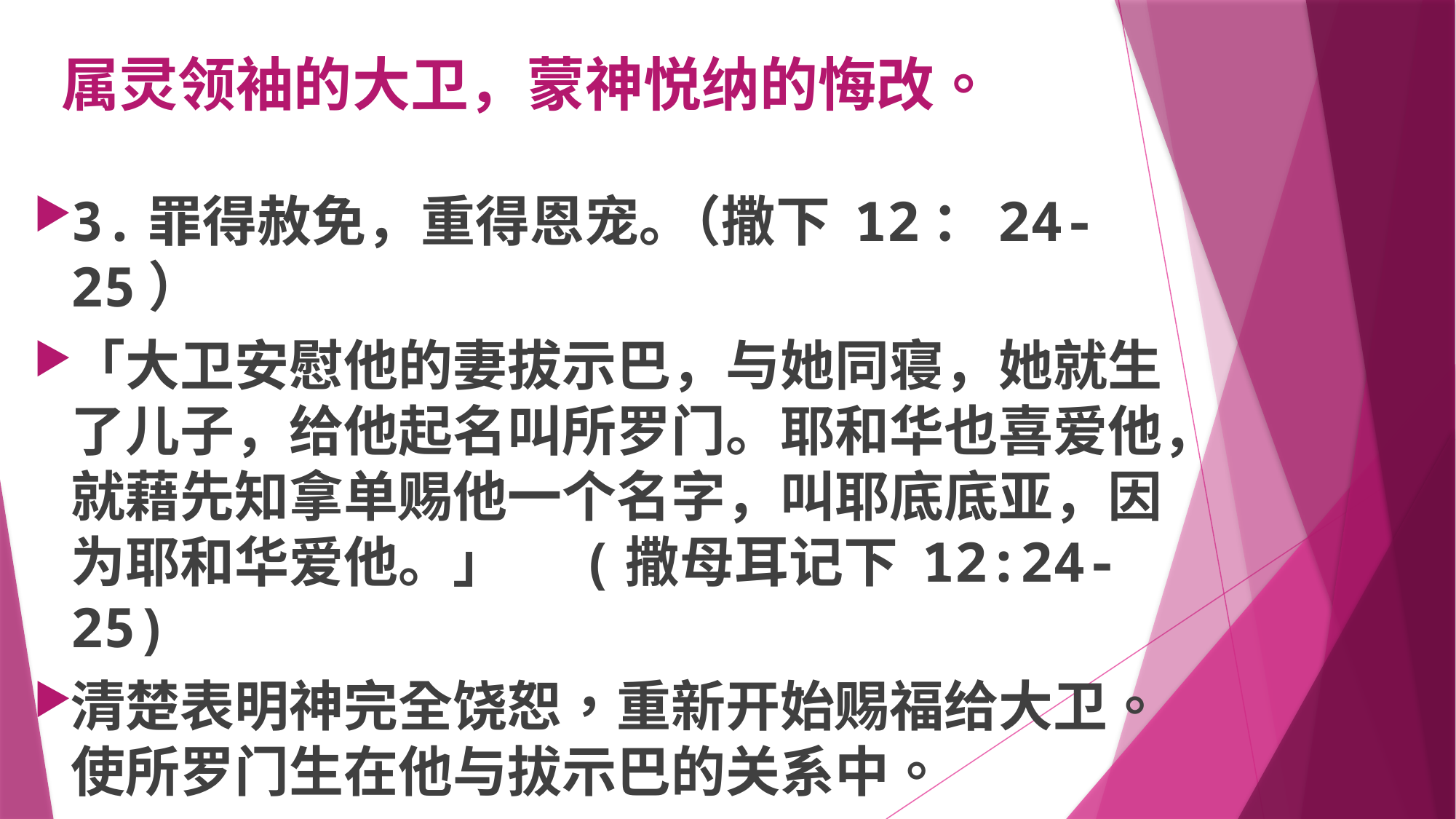

# 属灵领袖的大卫，蒙神悦纳的悔改。
3.罪得赦免，重得恩宠｡（撒下 12：24-25）
「大卫安慰他的妻拔示巴，与她同寝，她就生了儿子，给他起名叫所罗门。耶和华也喜爱他，就藉先知拿单赐他一个名字，叫耶底底亚，因为耶和华爱他。」     (撒母耳记下 12:24-25)
清楚表明神完全饶恕，重新开始赐福给大卫。使所罗门生在他与拔示巴的关系中。